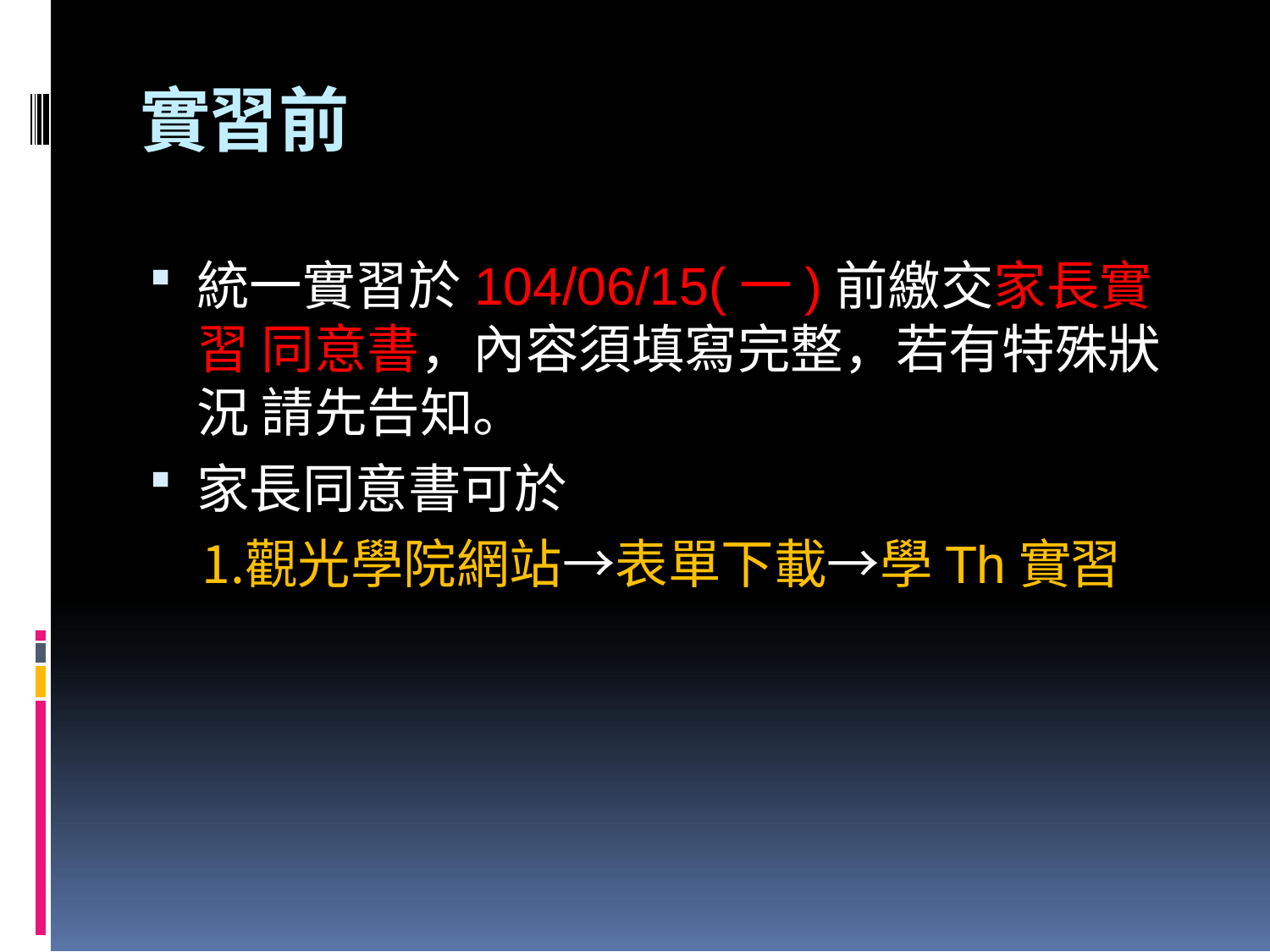

# 實習前
統⼀實習於104/06/15(⼀)前繳交家⻑實習 同意書，內容須填寫完整，若有特殊狀況 請先告知。
家⻑同意書可於
觀光學院網站→表單下載→學Th實習